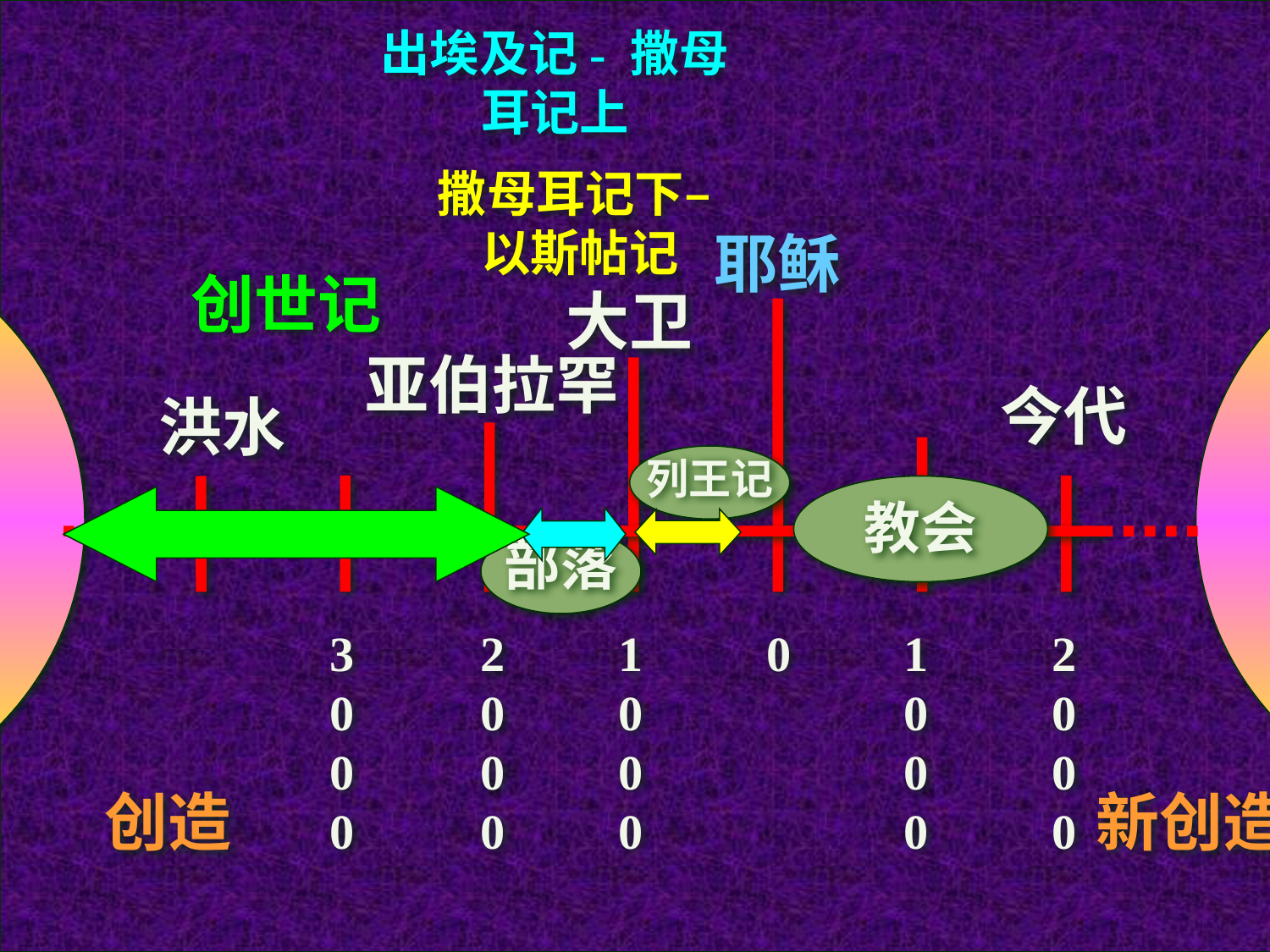

出埃及记- 撒母耳记上
撒母耳记下–  以斯帖记
耶稣

创世记
大卫

亚伯拉罕

今代
洪水

列王记

教会

部落

3000
2000
1000
0
1000
2000
新创造
创造